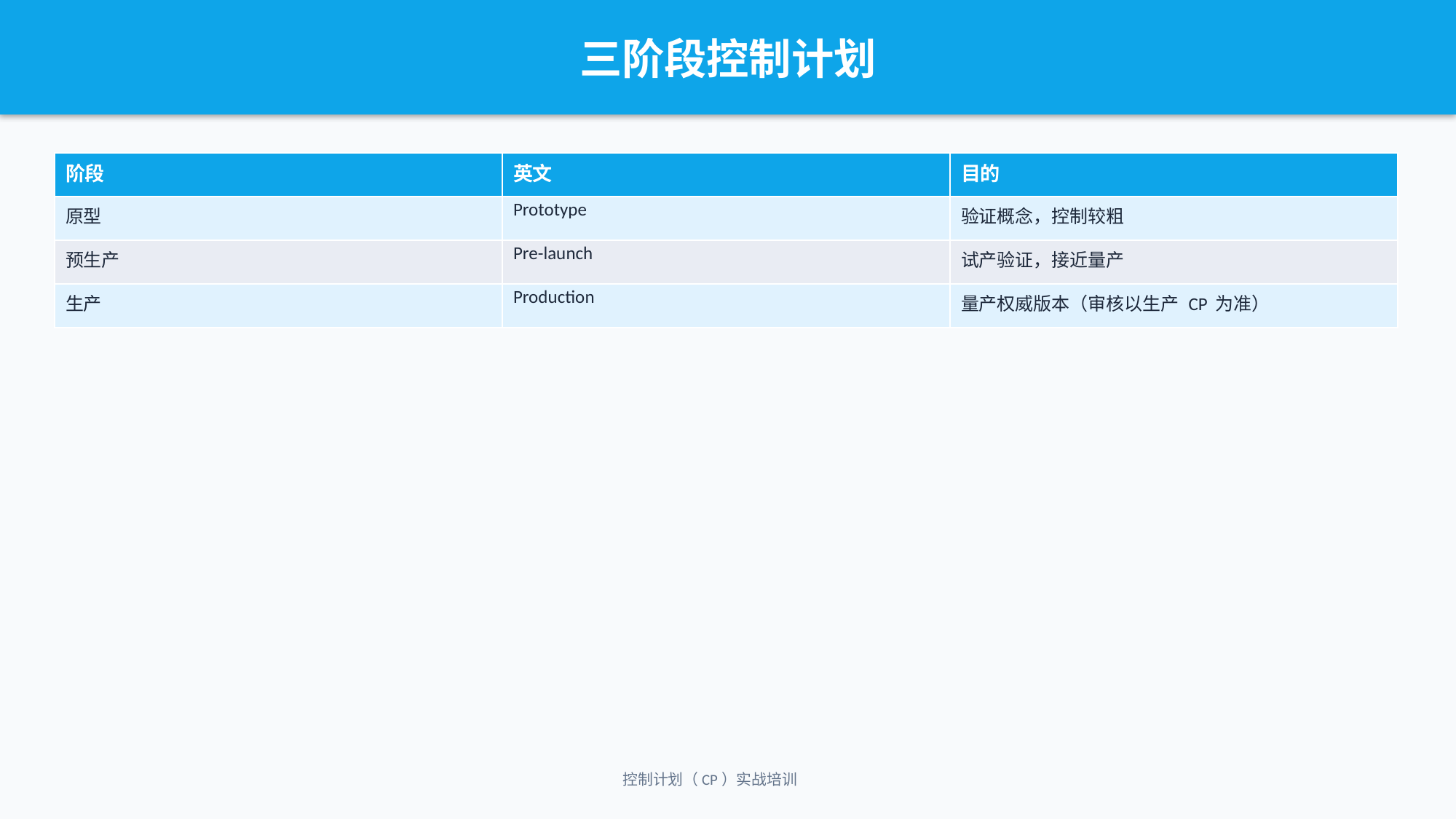

三阶段控制计划
| 阶段 | 英文 | 目的 |
| --- | --- | --- |
| 原型 | Prototype | 验证概念，控制较粗 |
| 预生产 | Pre-launch | 试产验证，接近量产 |
| 生产 | Production | 量产权威版本（审核以生产 CP 为准） |
控制计划（CP）实战培训